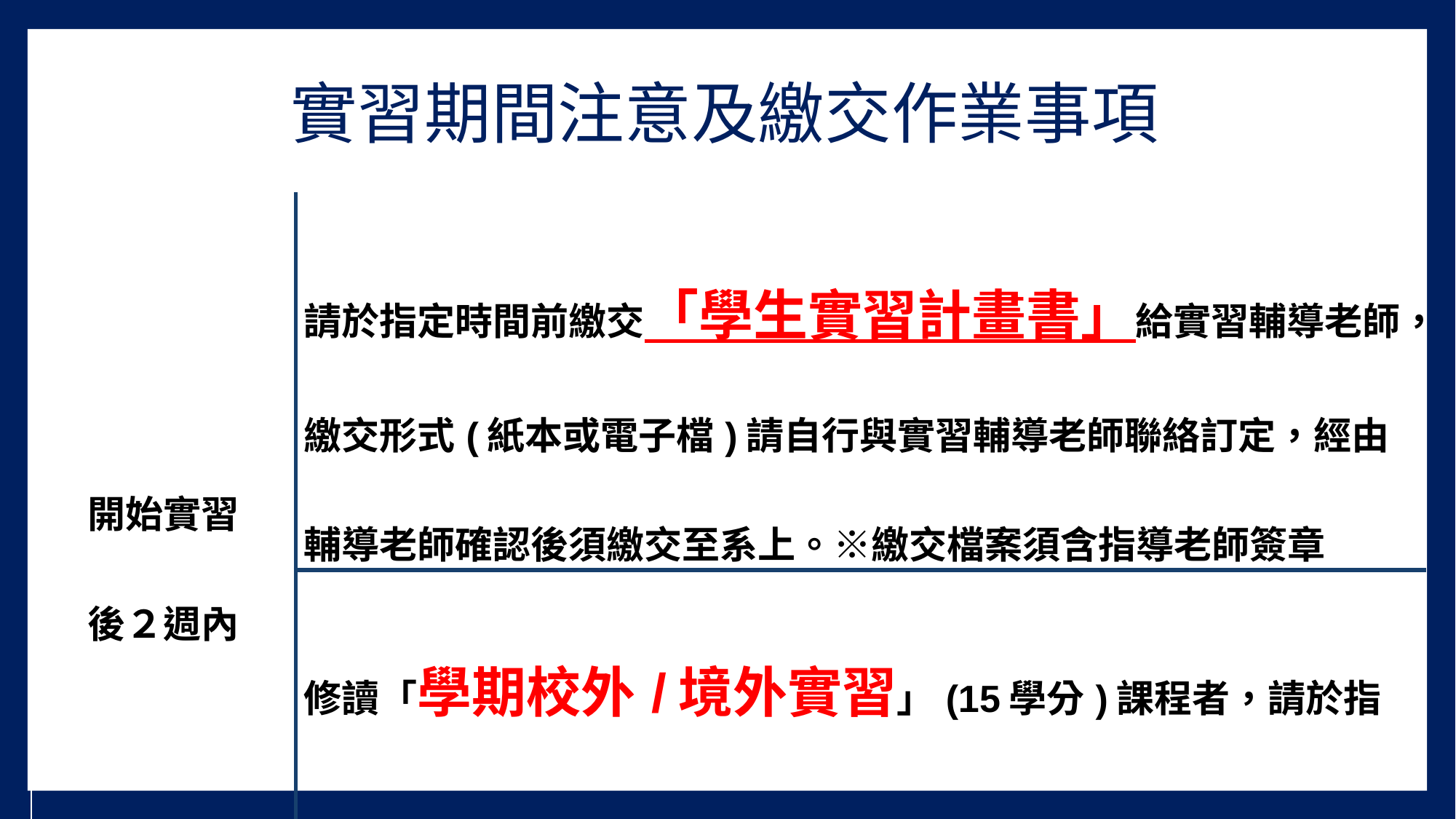

# 實習期間注意及繳交作業事項
| 開始實習 後２週內 | 請於指定時間前繳交「學生實習計畫書」給實習輔導老師，繳交形式(紙本或電子檔)請自行與實習輔導老師聯絡訂定，經由輔導老師確認後須繳交至系上。※繳交檔案須含指導老師簽章 |
| --- | --- |
|  | 修讀「學期校外/境外實習」(15學分)課程者，請於指定時間前繳交實習學分抵免規劃單至系上。 |